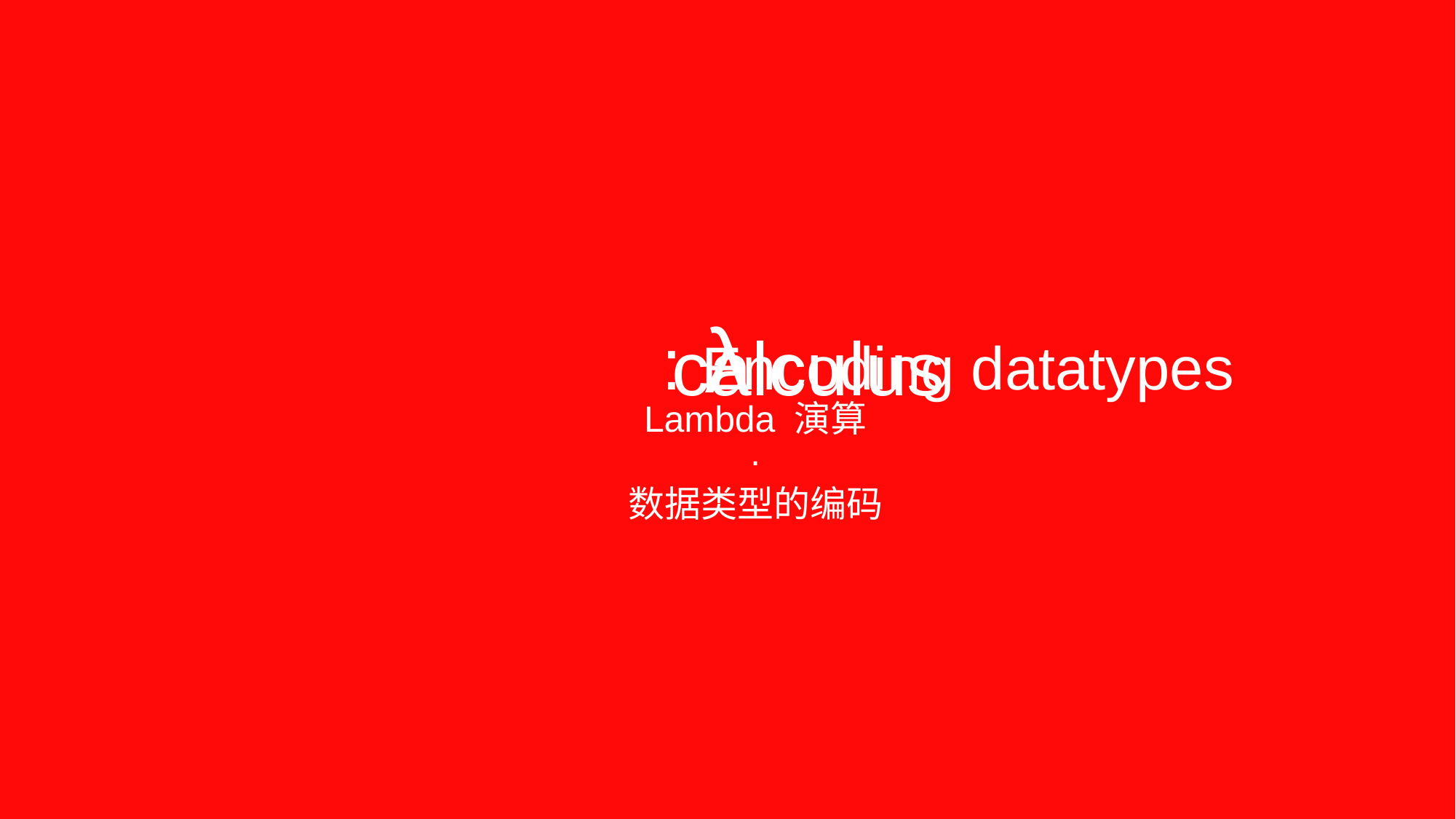

# λ
: Encoding datatypes
calculus
Lambda 演算

·
数据类型的编码